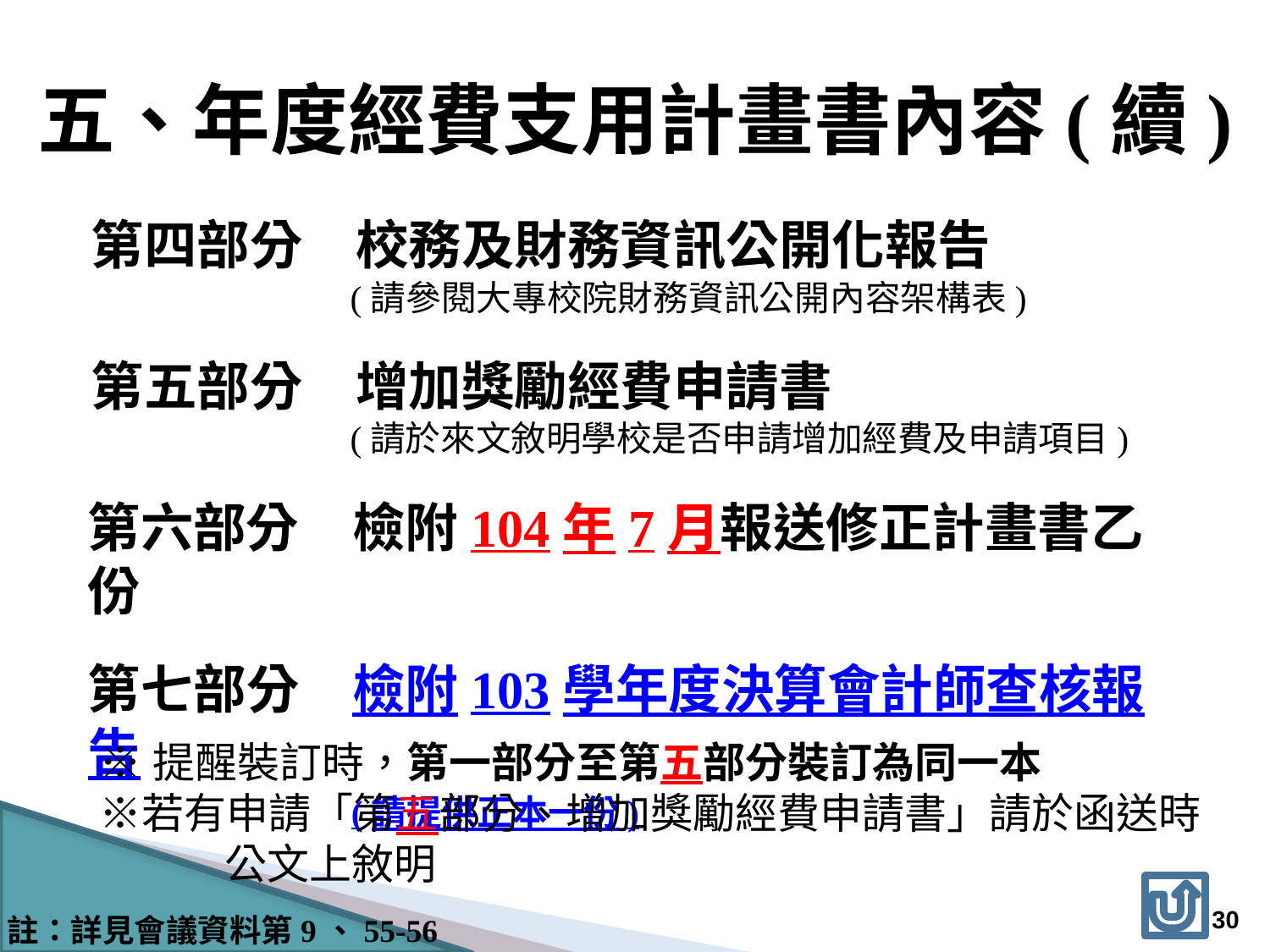

# 五、年度經費支用計畫書內容(續)
第四部分　校務及財務資訊公開化報告
(請參閱大專校院財務資訊公開內容架構表)

第五部分　增加獎勵經費申請書
(請於來文敘明學校是否申請增加經費及申請項目)

第六部分　檢附104年7月報送修正計畫書乙份

第七部分　檢附103學年度決算會計師查核報告
(請提供正本一份)

※提醒裝訂時，第一部分至第五部分裝訂為同一本
※若有申請「第五部分、增加獎勵經費申請書」請於函送時
公文上敘明

30
註：詳見會議資料第9、55-56頁